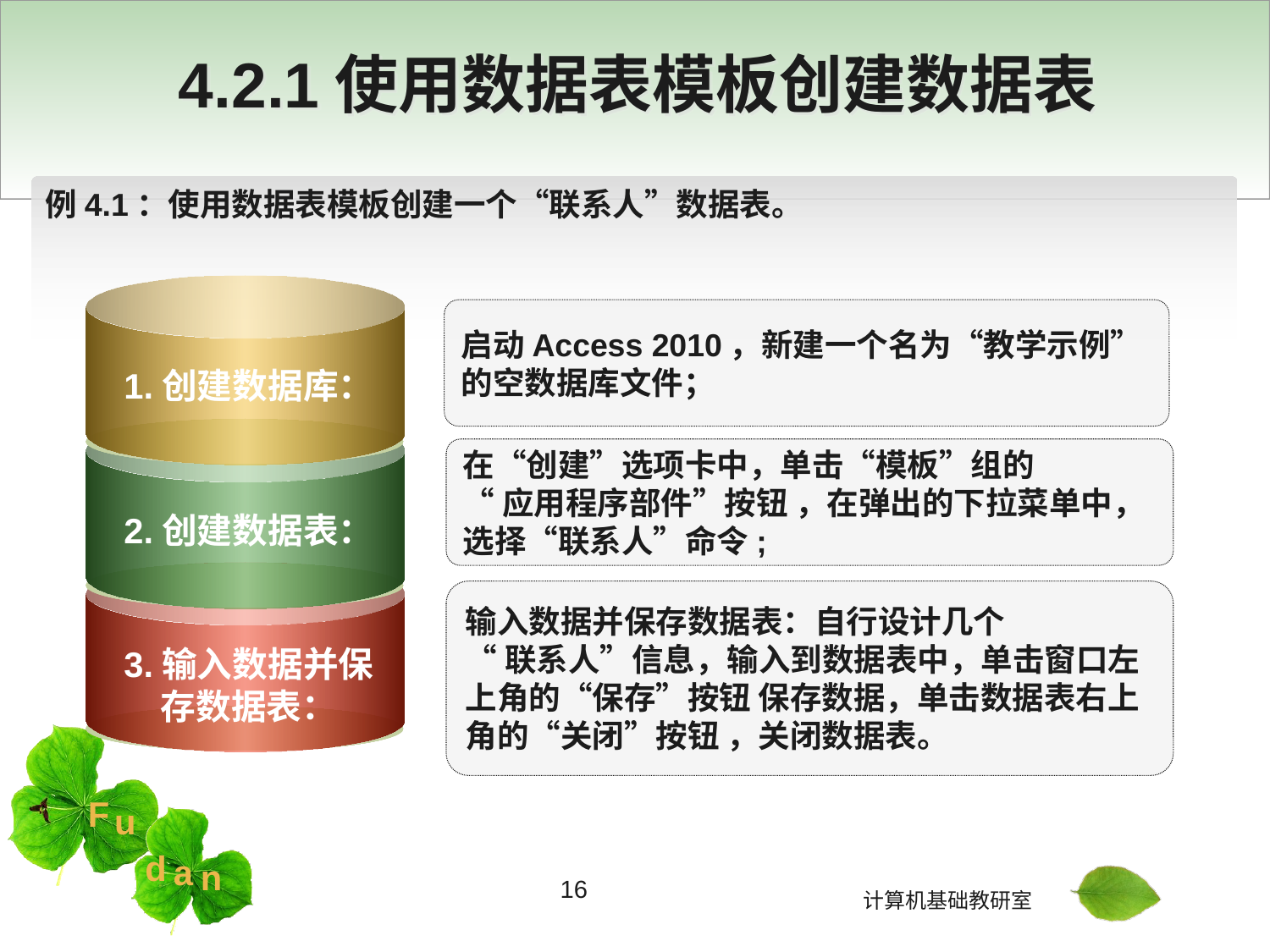

# 4.2.1使用数据表模板创建数据表
例4.1：使用数据表模板创建一个“联系人”数据表。

启动Access 2010，新建一个名为“教学示例”
的空数据库文件；
1.创建数据库：
在“创建”选项卡中，单击“模板”组的
“应用程序部件”按钮 ，在弹出的下拉菜单中，
选择“联系人”命令;
2.创建数据表：
输入数据并保存数据表：自行设计几个
“联系人”信息，输入到数据表中，单击窗口左
上角的“保存”按钮 保存数据，单击数据表右上
角的“关闭”按钮 ，关闭数据表。
3.输入数据并保存数据表：
16